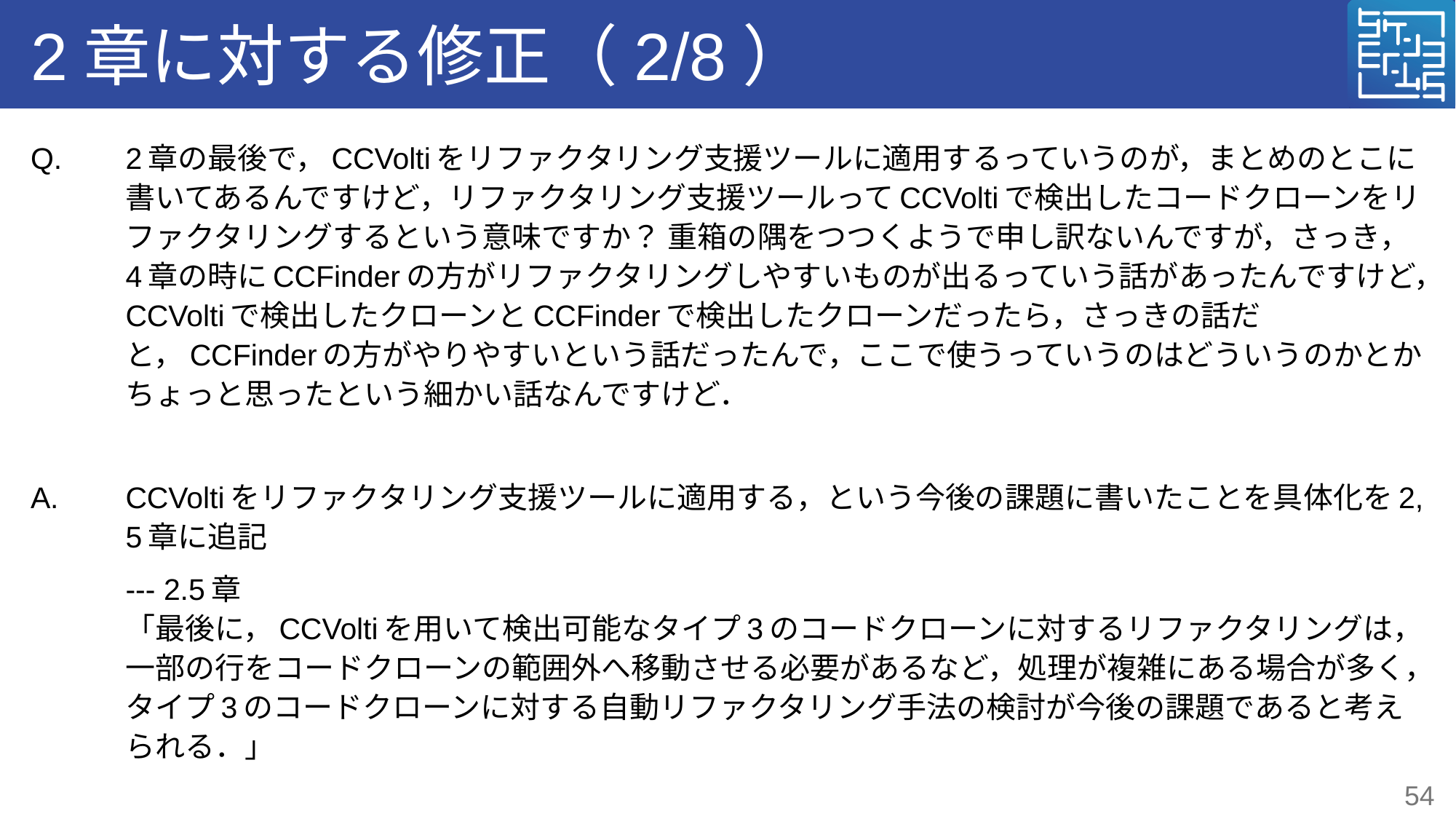

# 2章に対する修正（2/8）
Q.	2章の最後で，CCVoltiをリファクタリング支援ツールに適用するっていうのが，まとめのとこに書いてあるんですけど，リファクタリング支援ツールってCCVoltiで検出したコードクローンをリファクタリングするという意味ですか？ 重箱の隅をつつくようで申し訳ないんですが，さっき，4章の時にCCFinderの方がリファクタリングしやすいものが出るっていう話があったんですけど，CCVoltiで検出したクローンとCCFinderで検出したクローンだったら，さっきの話だと，CCFinderの方がやりやすいという話だったんで，ここで使うっていうのはどういうのかとかちょっと思ったという細かい話なんですけど．

A.	CCVoltiをリファクタリング支援ツールに適用する，という今後の課題に書いたことを具体化を2, 5章に追記
	--- 2.5章
「最後に，CCVoltiを用いて検出可能なタイプ3のコードクローンに対するリファクタリングは，一部の行をコードクローンの範囲外へ移動させる必要があるなど，処理が複雑にある場合が多く，タイプ3のコードクローンに対する自動リファクタリング手法の検討が今後の課題であると考えられる．」

54